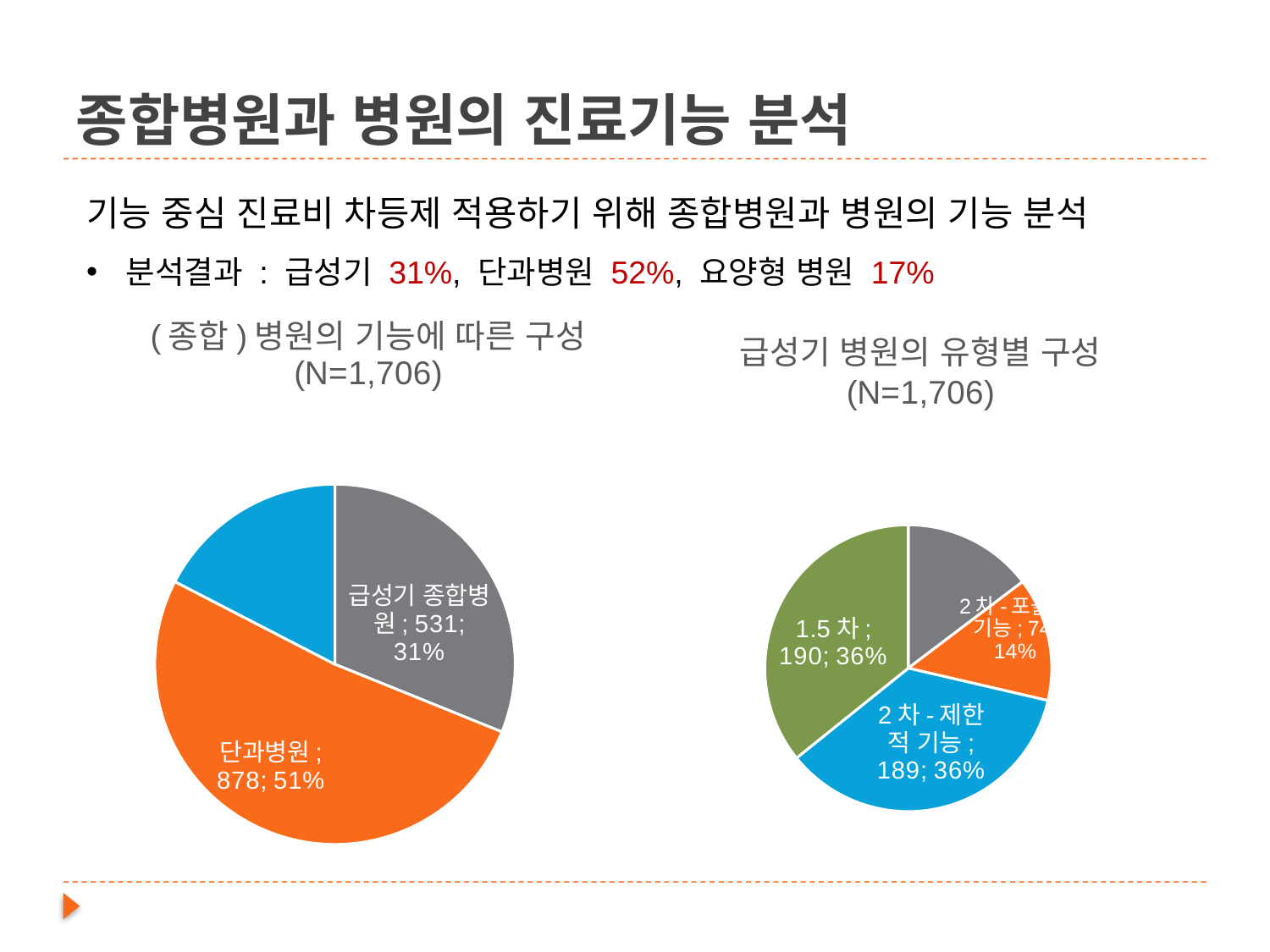

# 종합병원과 병원의 진료기능 분석
기능 중심 진료비 차등제 적용하기 위해 종합병원과 병원의 기능 분석
분석결과 : 급성기 31%, 단과병원 52%, 요양형 병원 17%

### Chart: (종합)병원의 기능에 따른 구성
(N=1,706)

| Category | 판매 |
|---|---|
| 급성기 종합병원 | 531.0 |
| 단과병원 | 878.0 |
| 요양형 병원 | 297.0 |

### Chart: 급성기 병원의 유형별 구성
(N=1,706)

| Category | 급성기 종합병원의 유형별 구성 |
|---|---|
| 3차 | 78.0 |
| 2차-포괄적 기능 | 74.0 |
| 2차-제한적 기능 | 189.0 |
| 1.5차 | 190.0 |